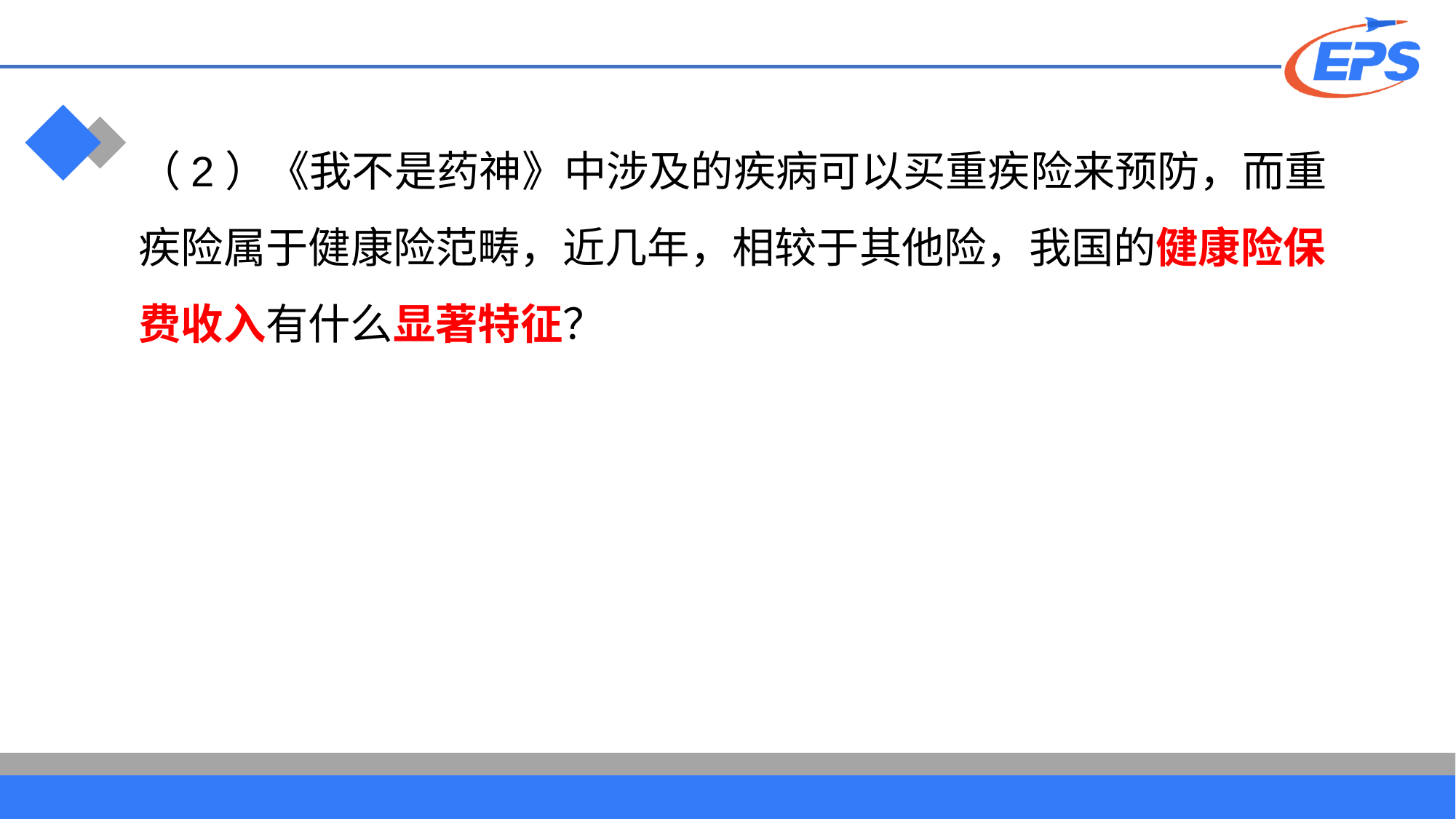

（2）《我不是药神》中涉及的疾病可以买重疾险来预防，而重疾险属于健康险范畴，近几年，相较于其他险，我国的健康险保费收入有什么显著特征？